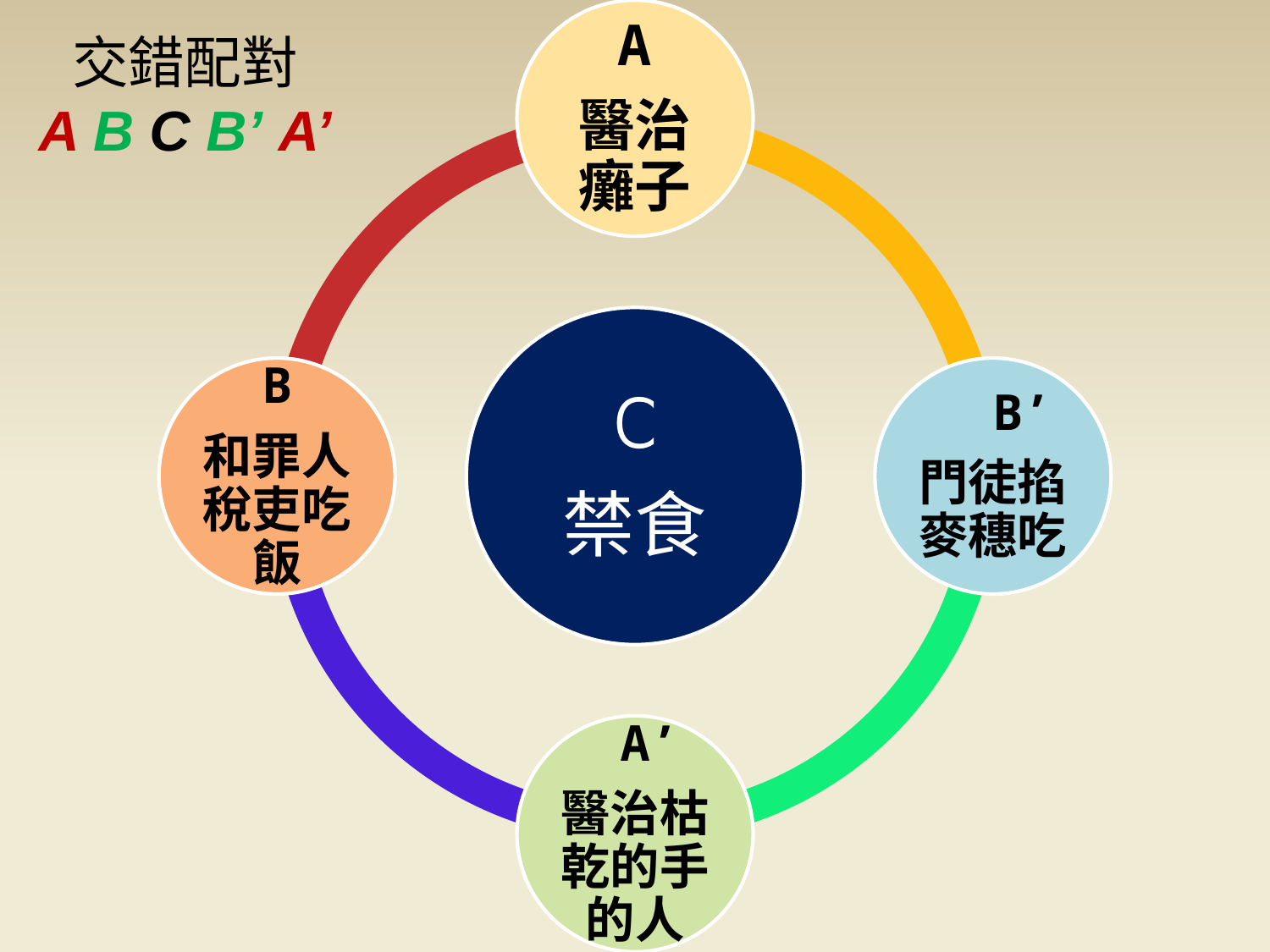

C
禁食
A
醫治癱子
  B’
門徒掐麥穗吃
 A’
醫治枯乾的手的人
B
和罪人稅吏吃飯
交錯配對
A B C B’ A’